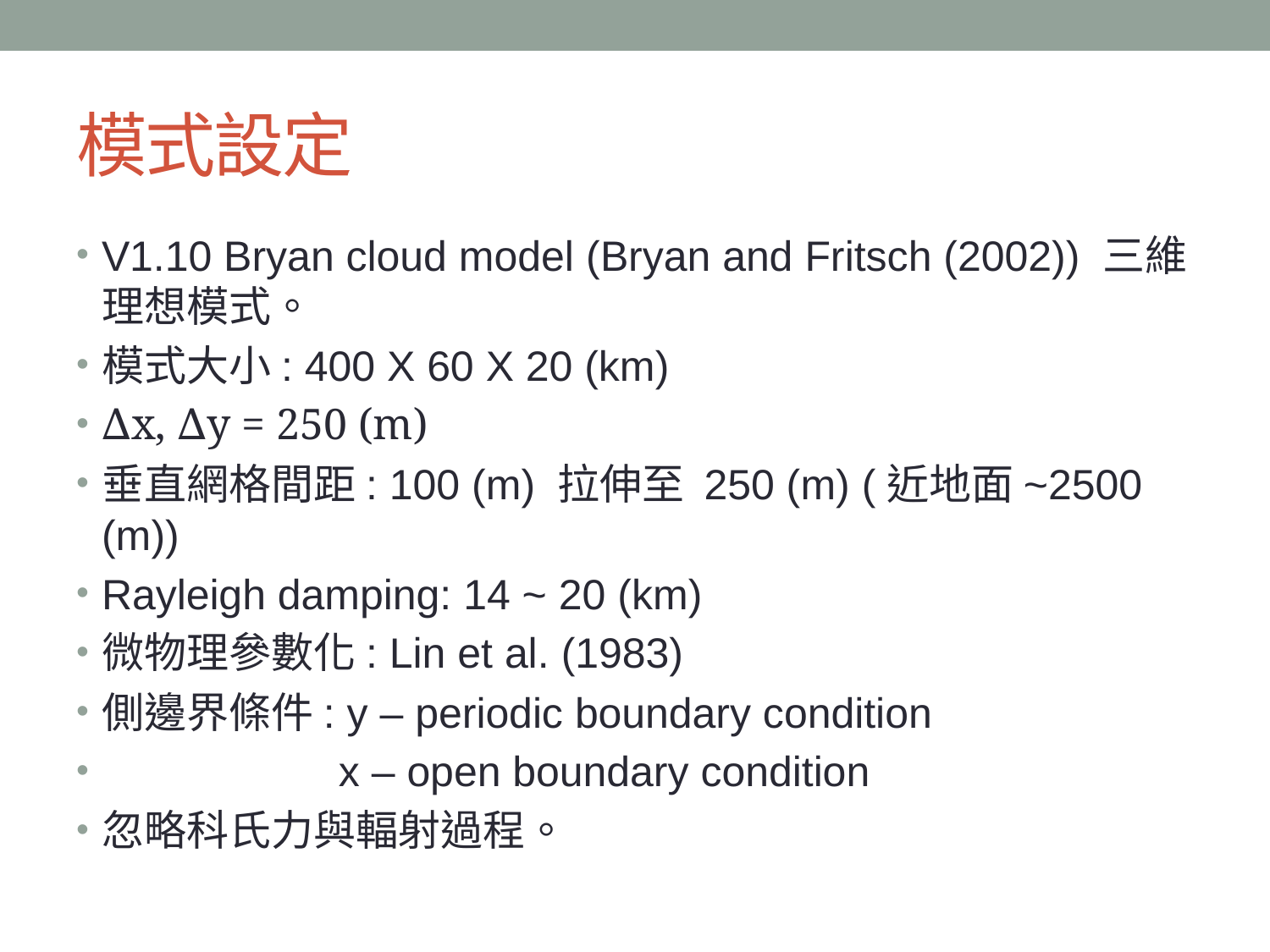

# 模式設定
V1.10 Bryan cloud model (Bryan and Fritsch (2002)) 三維理想模式。
模式大小: 400 X 60 X 20 (km)
∆x, ∆y = 250 (m)
垂直網格間距: 100 (m) 拉伸至 250 (m) (近地面~2500 (m))
Rayleigh damping: 14 ~ 20 (km)
微物理參數化: Lin et al. (1983)
側邊界條件: y – periodic boundary condition
                    x – open boundary condition
忽略科氏力與輻射過程。